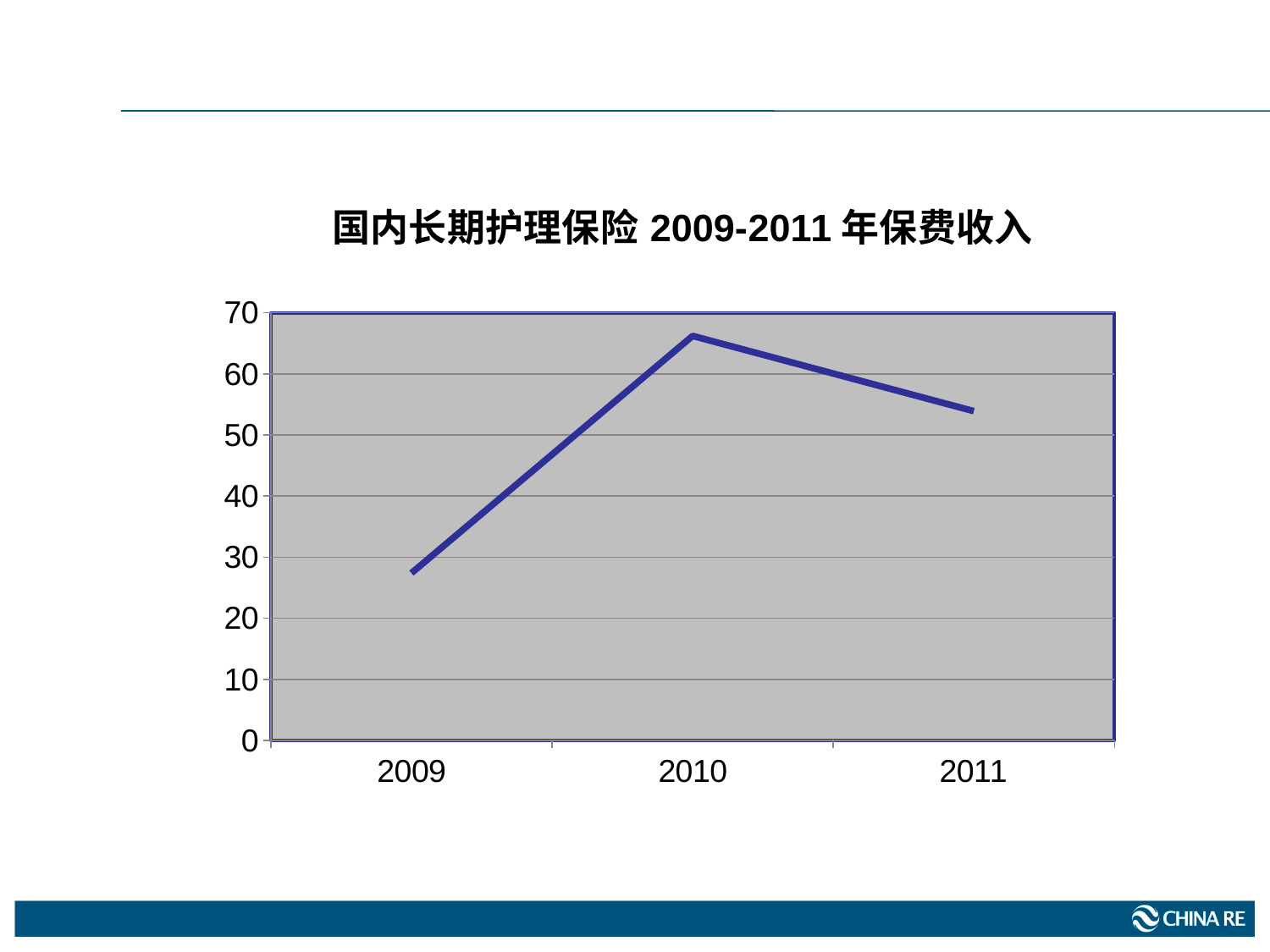

### Chart: 国内长期护理保险2009-2011年保费收入

| Category |  |
|---|---|
| 2009 | 27.4 |
| 2010 | 66.2 |
| 2011 | 53.9 |